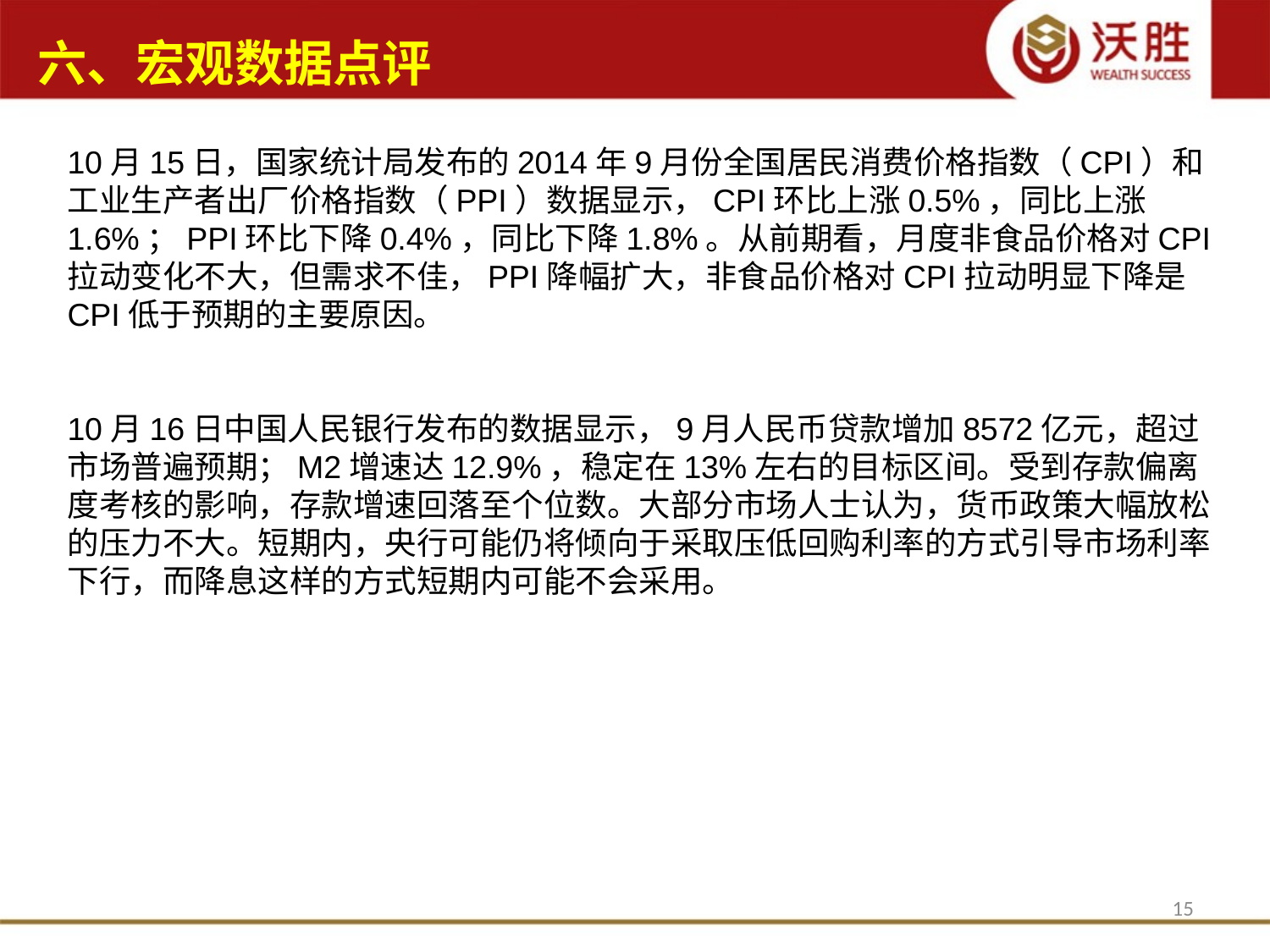

六、宏观数据点评
10月15日，国家统计局发布的2014年9月份全国居民消费价格指数（CPI）和工业生产者出厂价格指数（PPI）数据显示，CPI环比上涨0.5%，同比上涨1.6%；PPI环比下降0.4%，同比下降1.8%。从前期看，月度非食品价格对CPI拉动变化不大，但需求不佳，PPI降幅扩大，非食品价格对CPI拉动明显下降是CPI低于预期的主要原因。

10月16日中国人民银行发布的数据显示，9月人民币贷款增加8572亿元，超过市场普遍预期；M2增速达12.9%，稳定在13%左右的目标区间。受到存款偏离度考核的影响，存款增速回落至个位数。大部分市场人士认为，货币政策大幅放松的压力不大。短期内，央行可能仍将倾向于采取压低回购利率的方式引导市场利率下行，而降息这样的方式短期内可能不会采用。
15